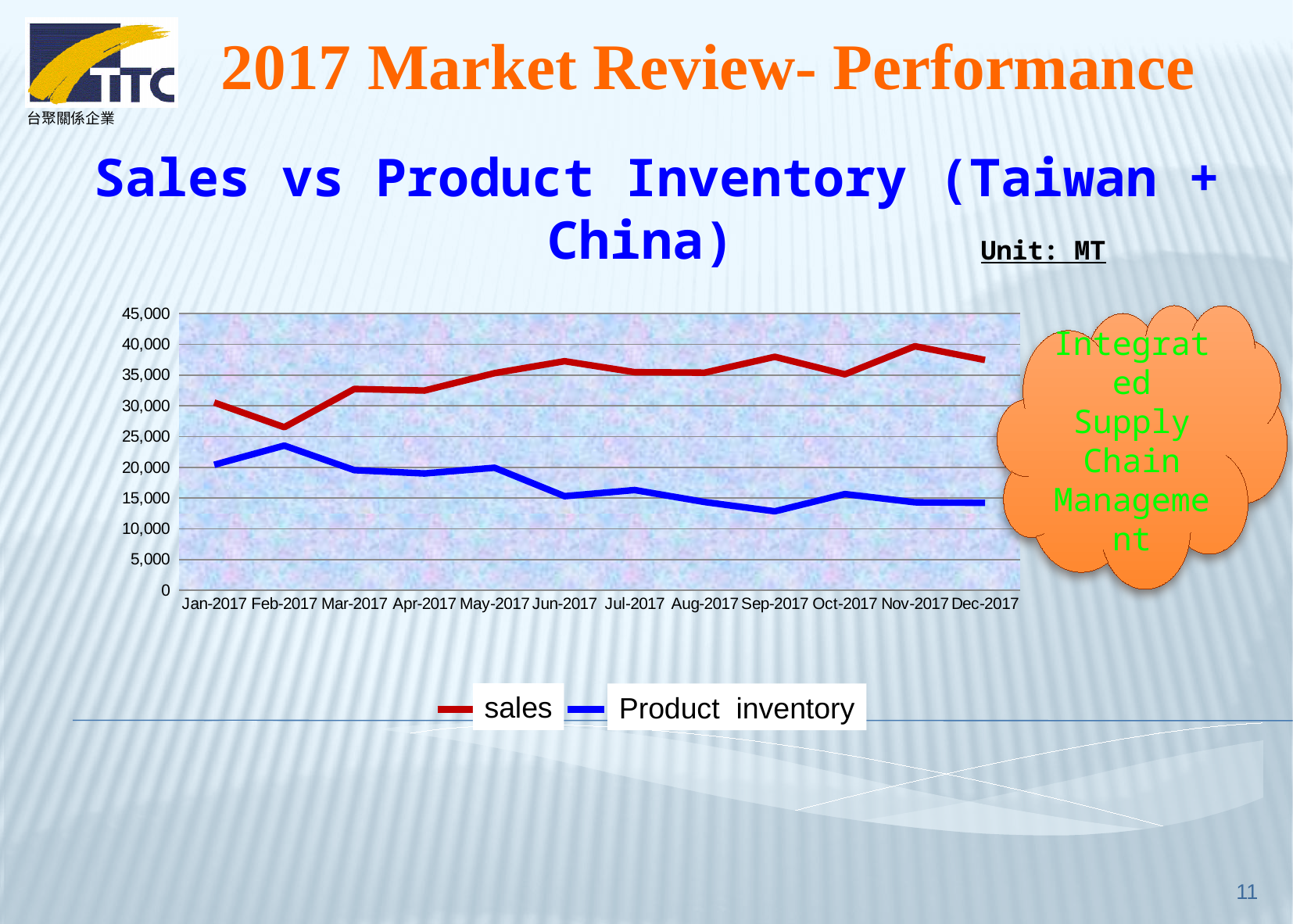

2017 Market Review- Performance
Sales vs Product Inventory (Taiwan + China)

### Chart

| Category | 銷售量 | 月底總庫存 |
|---|---|---|
| 42736 | 30526.800000000003 | 20411.6705 |
| 42767 | 26523.675000000003 | 23533.9455 |
| 42795 | 32744.838 | 19546.120499999997 |
| 42826 | 32480.65 | 19001.800499999998 |
| 42856 | 35305.643 | 19930.0155 |
| 42887 | 37252.12500000001 | 15301.075499999995 |
| 42917 | 35465.763 | 16300.865499999996 |
| 42948 | 35395.011 | 14349.760499999997 |
| 42979 | 37964.082 | 12839.4255 |
| 43009 | 35119.551999999996 | 15648.825500000003 |
| 43040 | 39680.912 | 14303.1105 |
| 43070 | 37450.742 | 14212.584500000003 |
Unit: MT
Integrated Supply Chain Management
sales
Product  inventory
11